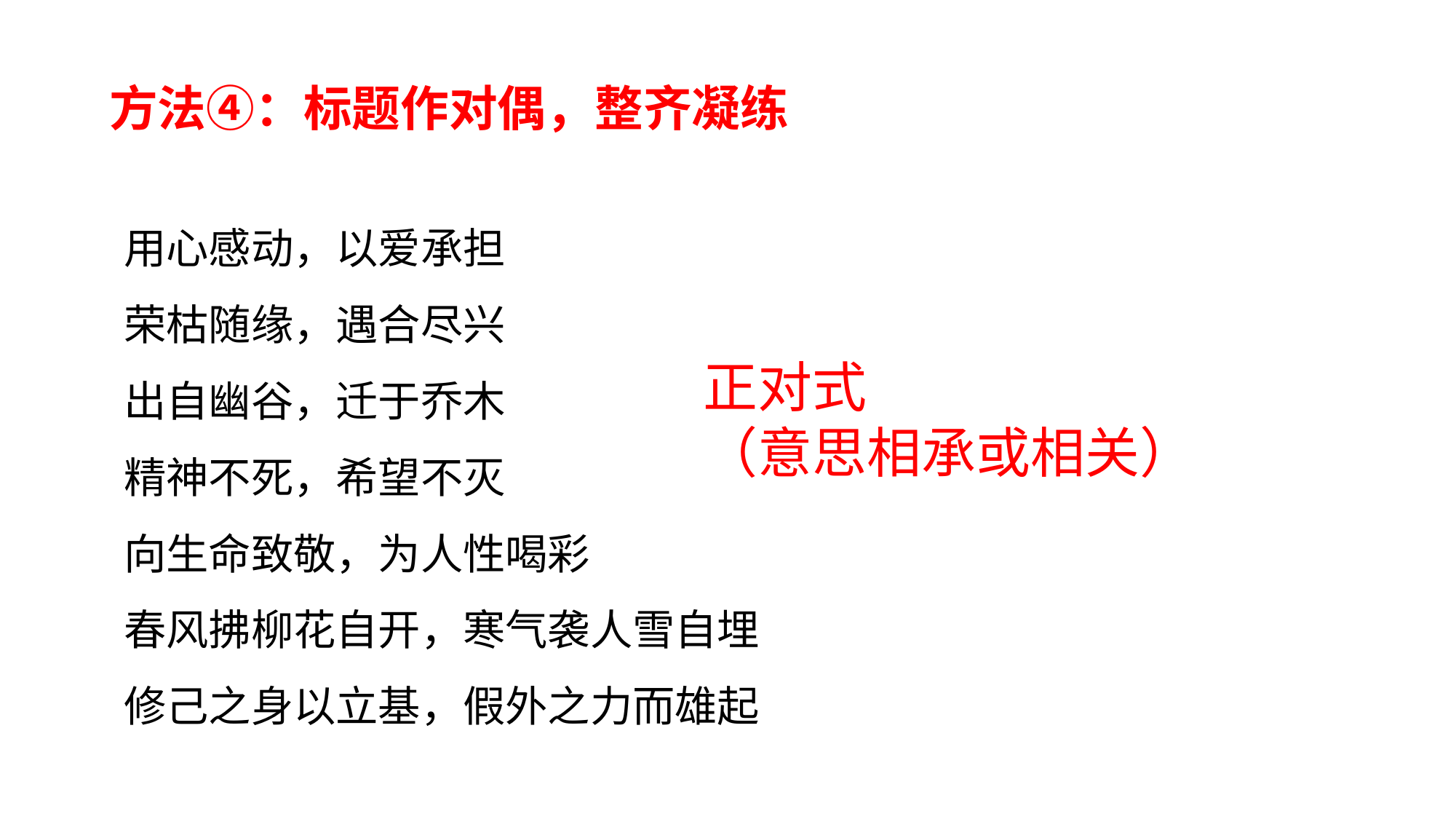

方法④：标题作对偶，整齐凝练
用心感动，以爱承担
荣枯随缘，遇合尽兴
出自幽谷，迁于乔木
精神不死，希望不灭
向生命致敬，为人性喝彩
春风拂柳花自开，寒气袭人雪自埋
修己之身以立基，假外之力而雄起
正对式
（意思相承或相关）